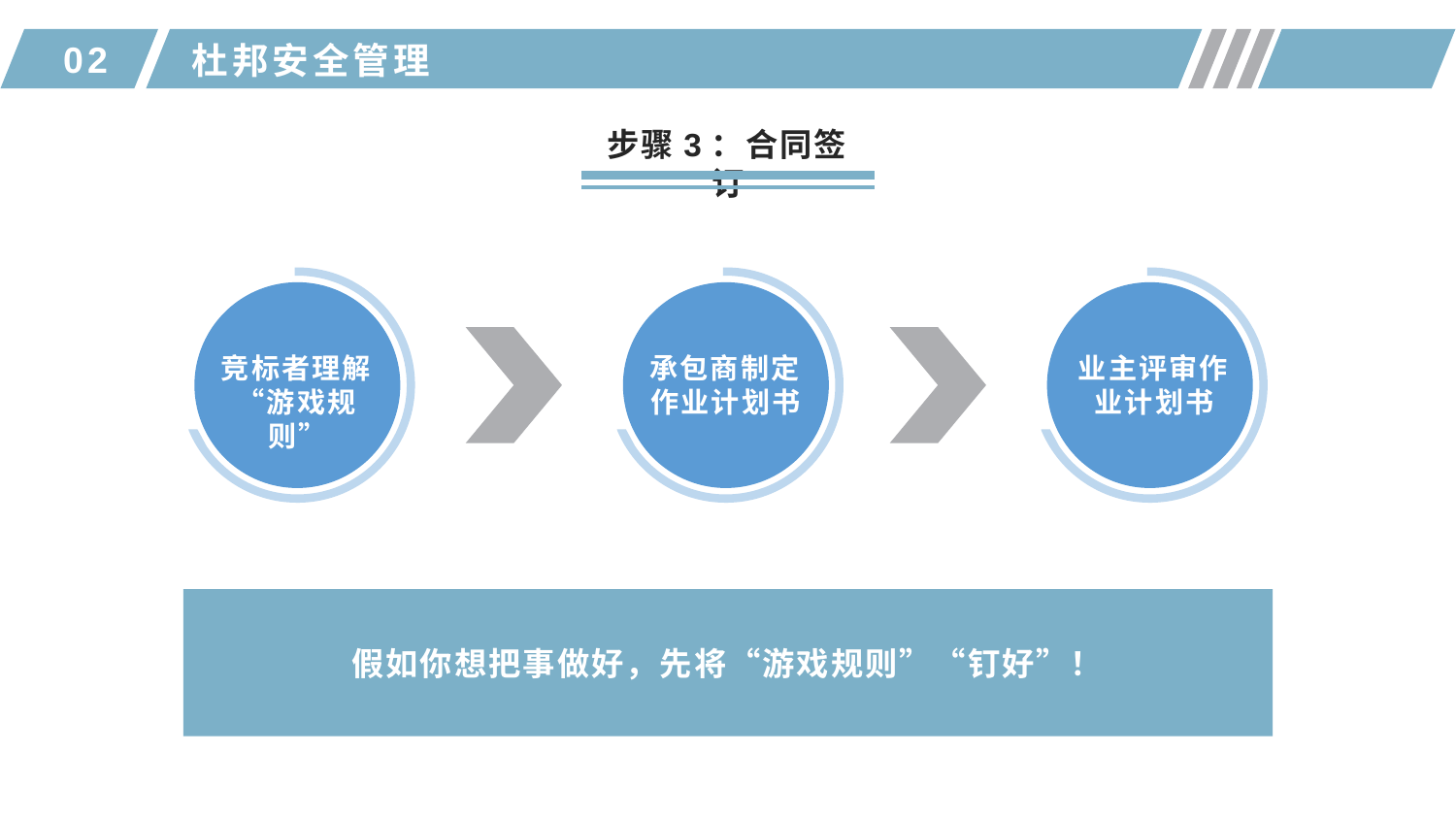

02
杜邦安全管理
步骤3：合同签订

竞标者理解“游戏规则”
承包商制定作业计划书
业主评审作业计划书

假如你想把事做好，先将“游戏规则”“钉好”！